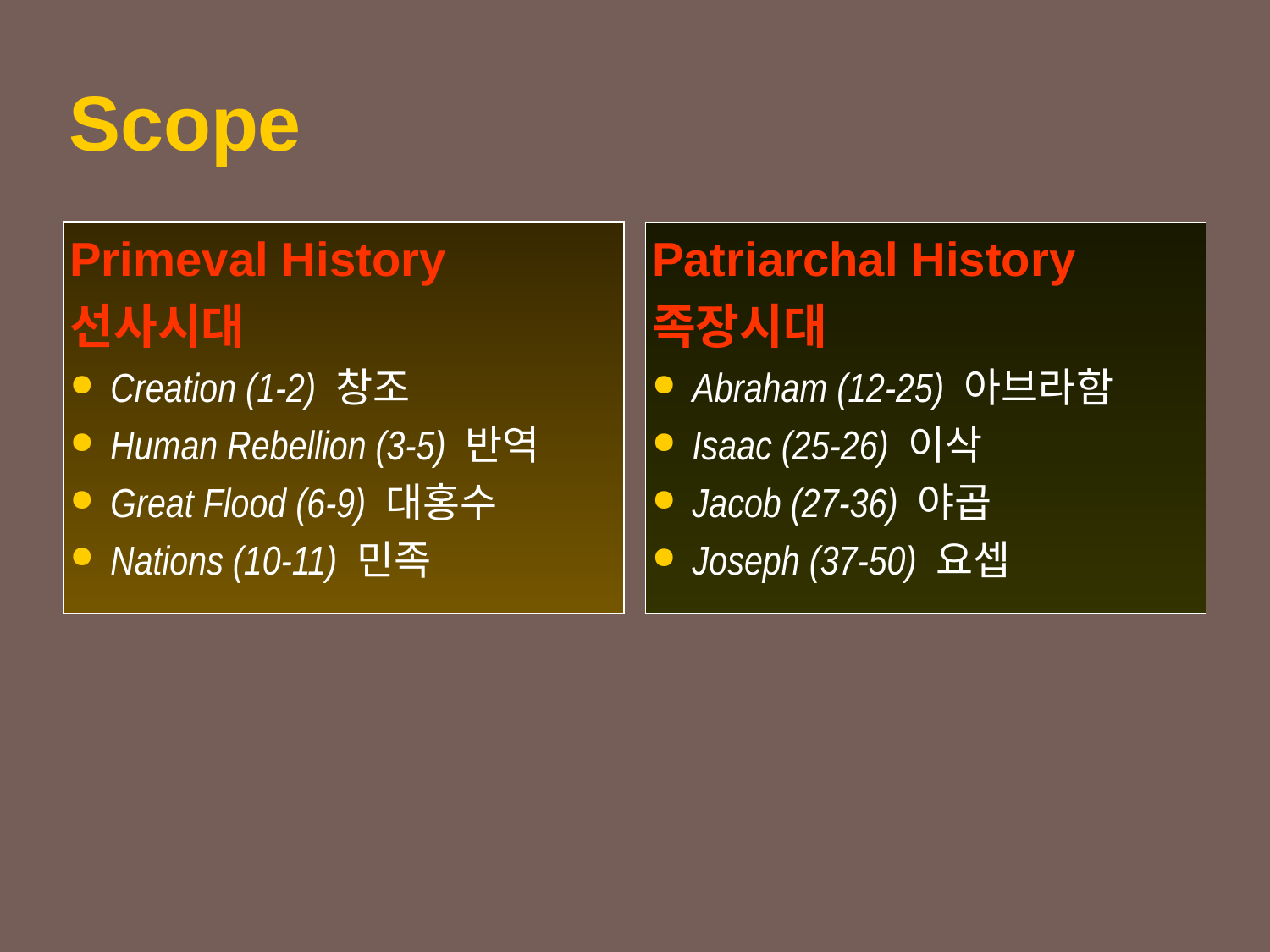

Scope
Primeval History
선사시대
Creation (1-2) 창조
Human Rebellion (3-5) 반역
Great Flood (6-9) 대홍수
Nations (10-11) 민족
Patriarchal History
족장시대
Abraham (12-25) 아브라함
Isaac (25-26) 이삭
Jacob (27-36) 야곱
Joseph (37-50) 요셉